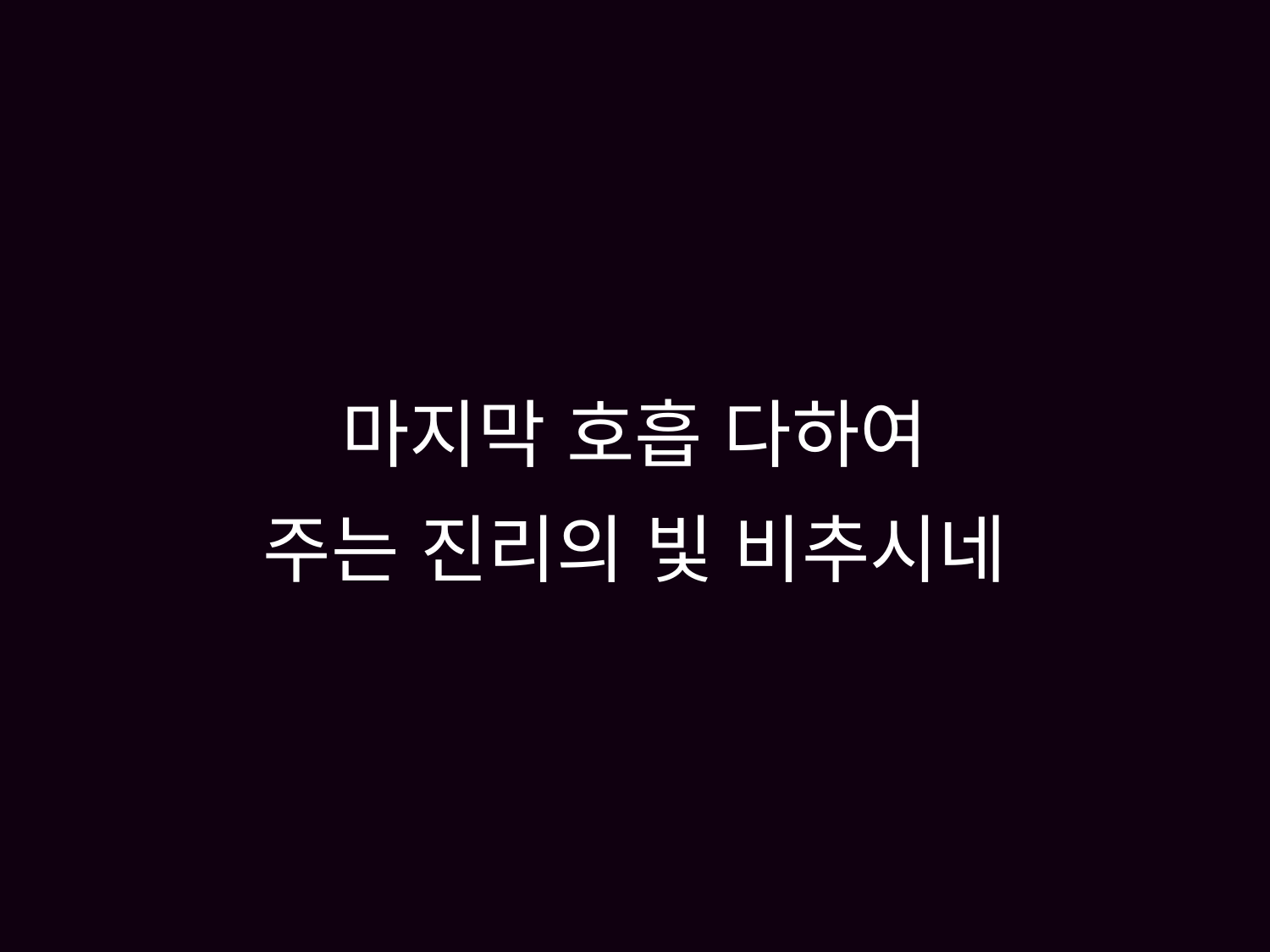

# 마지막 호흡 다하여 주는 진리의 빛 비추시네